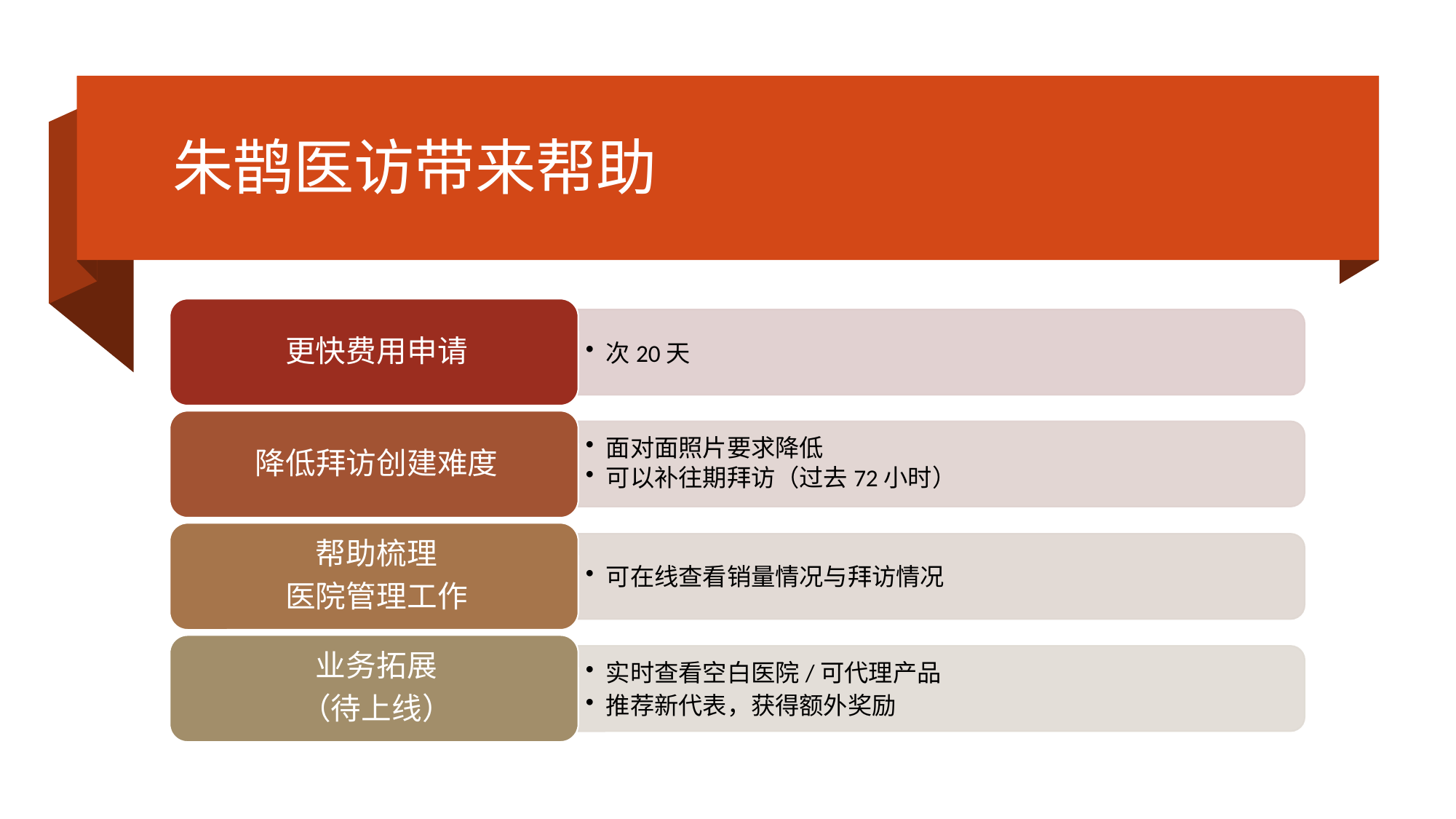

# 朱鹊医访带来帮助
次20天
更快费用申请
面对面照片要求降低
可以补往期拜访（过去72小时）
降低拜访创建难度
可在线查看销量情况与拜访情况
帮助梳理
医院管理工作
实时查看空白医院/可代理产品
推荐新代表，获得额外奖励
业务拓展
（待上线）